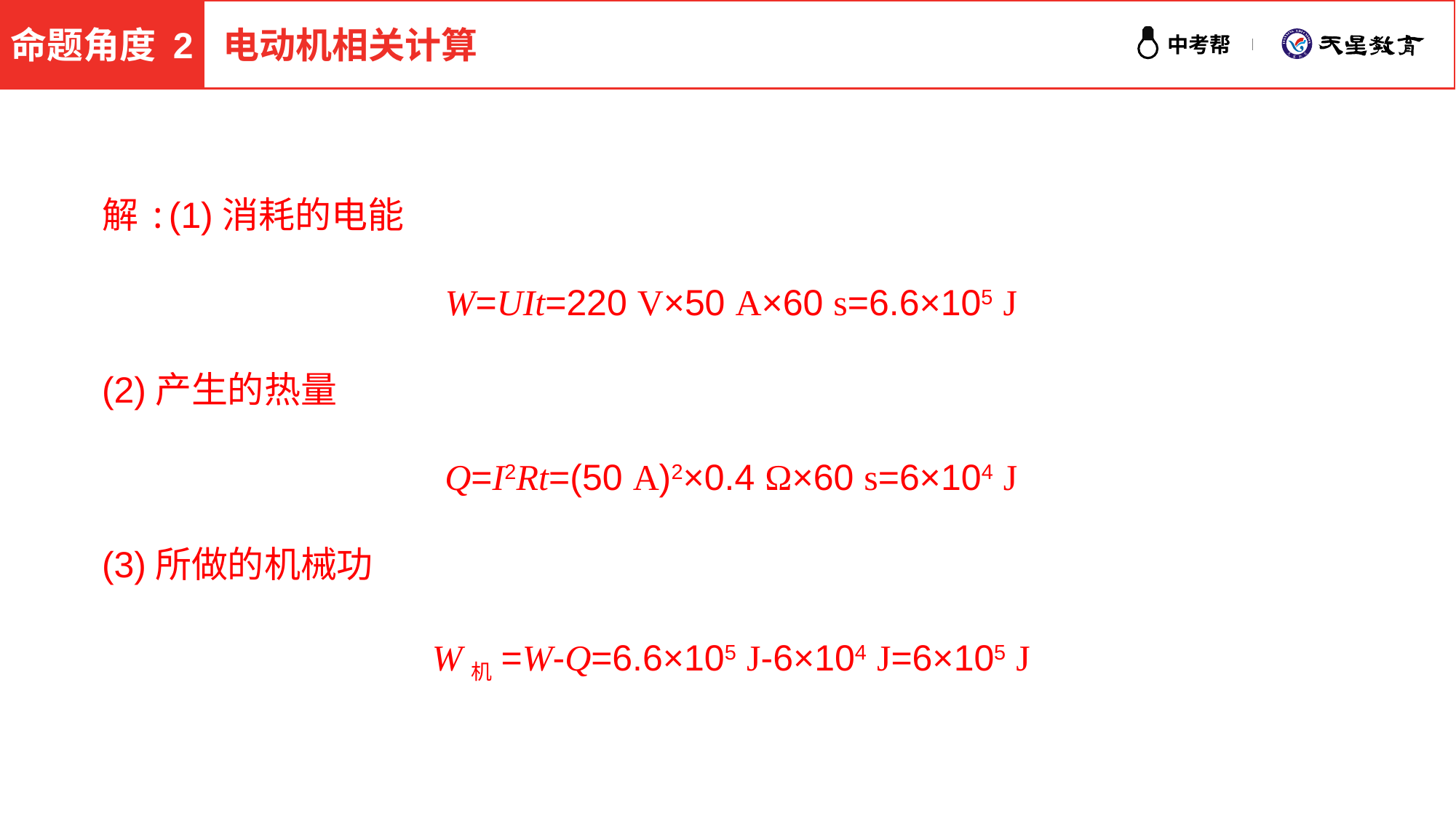

命题角度 2
电动机相关计算
解:(1)消耗的电能
W=UIt=220 V×50 A×60 s=6.6×105 J
(2)产生的热量
Q=I2Rt=(50 A)2×0.4 Ω×60 s=6×104 J
(3)所做的机械功
W机=W-Q=6.6×105 J-6×104 J=6×105 J